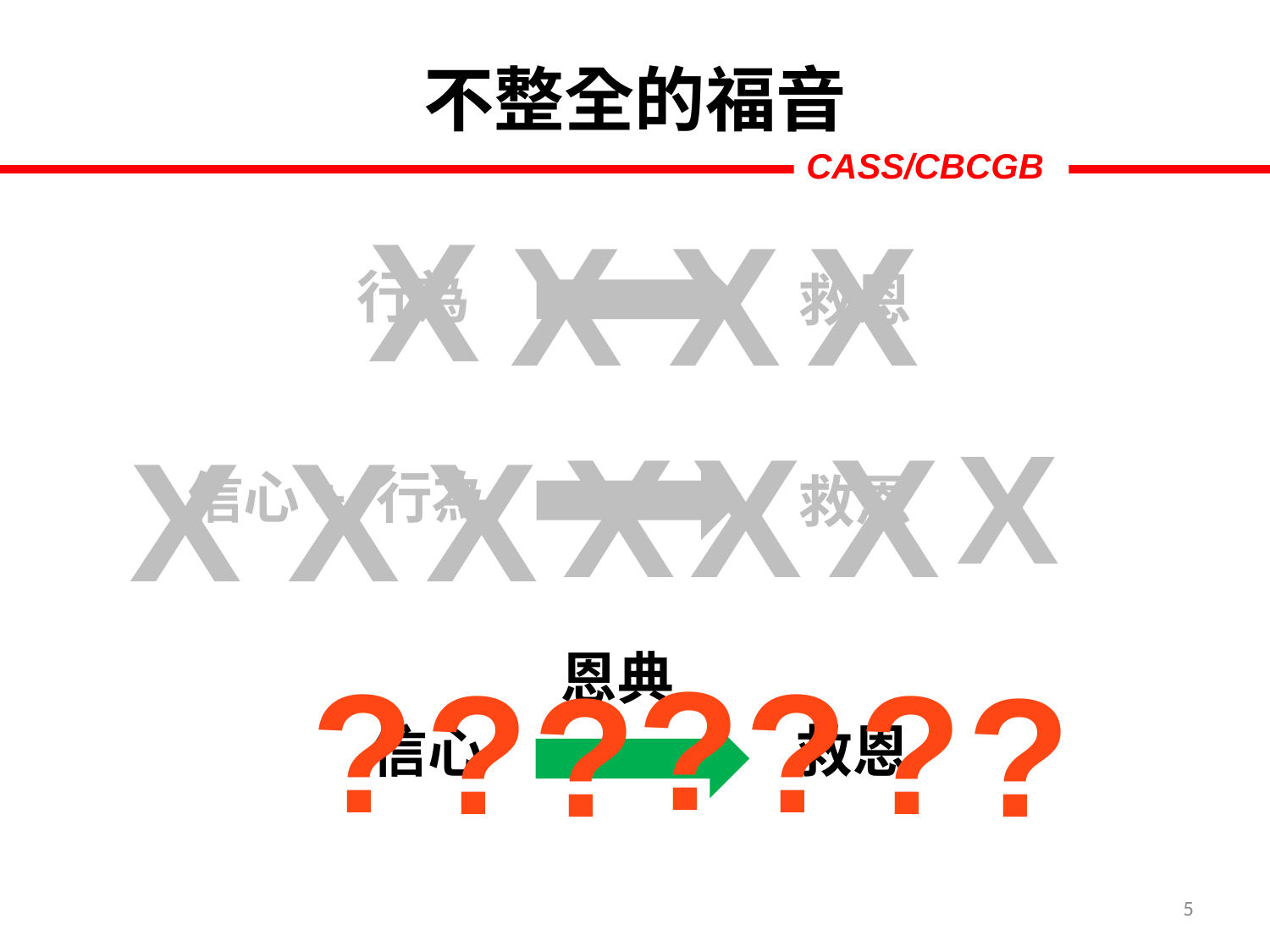

不整全的福音
X

行為
救恩
X
X
X
X
X
X
X
X
X
X

信心+ 行為
救恩
?
恩典

救恩
信心
?
?
?
?
?
?
5